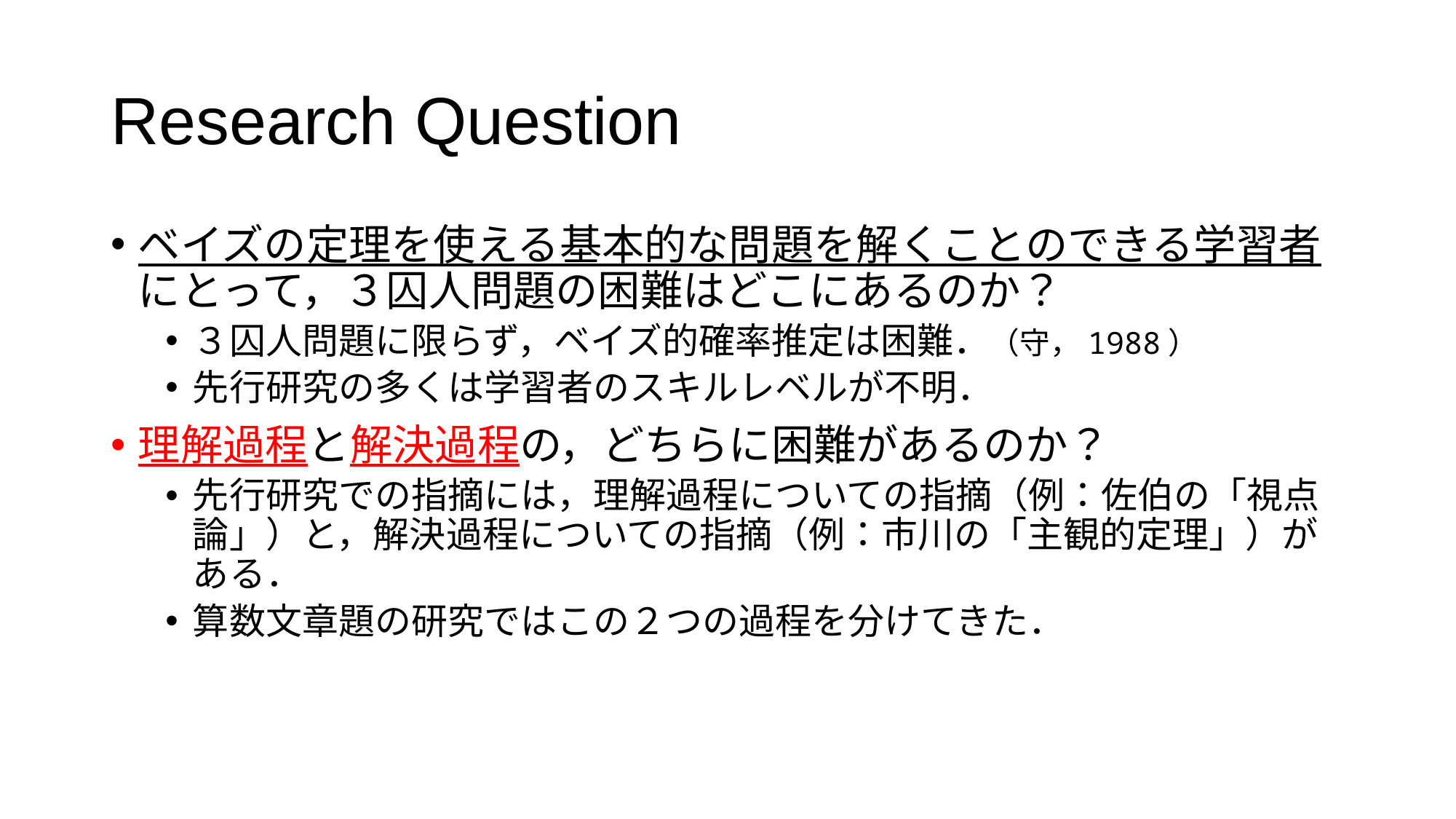

# Research Question
ベイズの定理を使える基本的な問題を解くことのできる学習者にとって，３囚人問題の困難はどこにあるのか？
３囚人問題に限らず，ベイズ的確率推定は困難．（守，1988）
先行研究の多くは学習者のスキルレベルが不明．
理解過程と解決過程の，どちらに困難があるのか？
先行研究での指摘には，理解過程についての指摘（例：佐伯の「視点論」）と，解決過程についての指摘（例：市川の「主観的定理」）がある．
算数文章題の研究ではこの２つの過程を分けてきた．